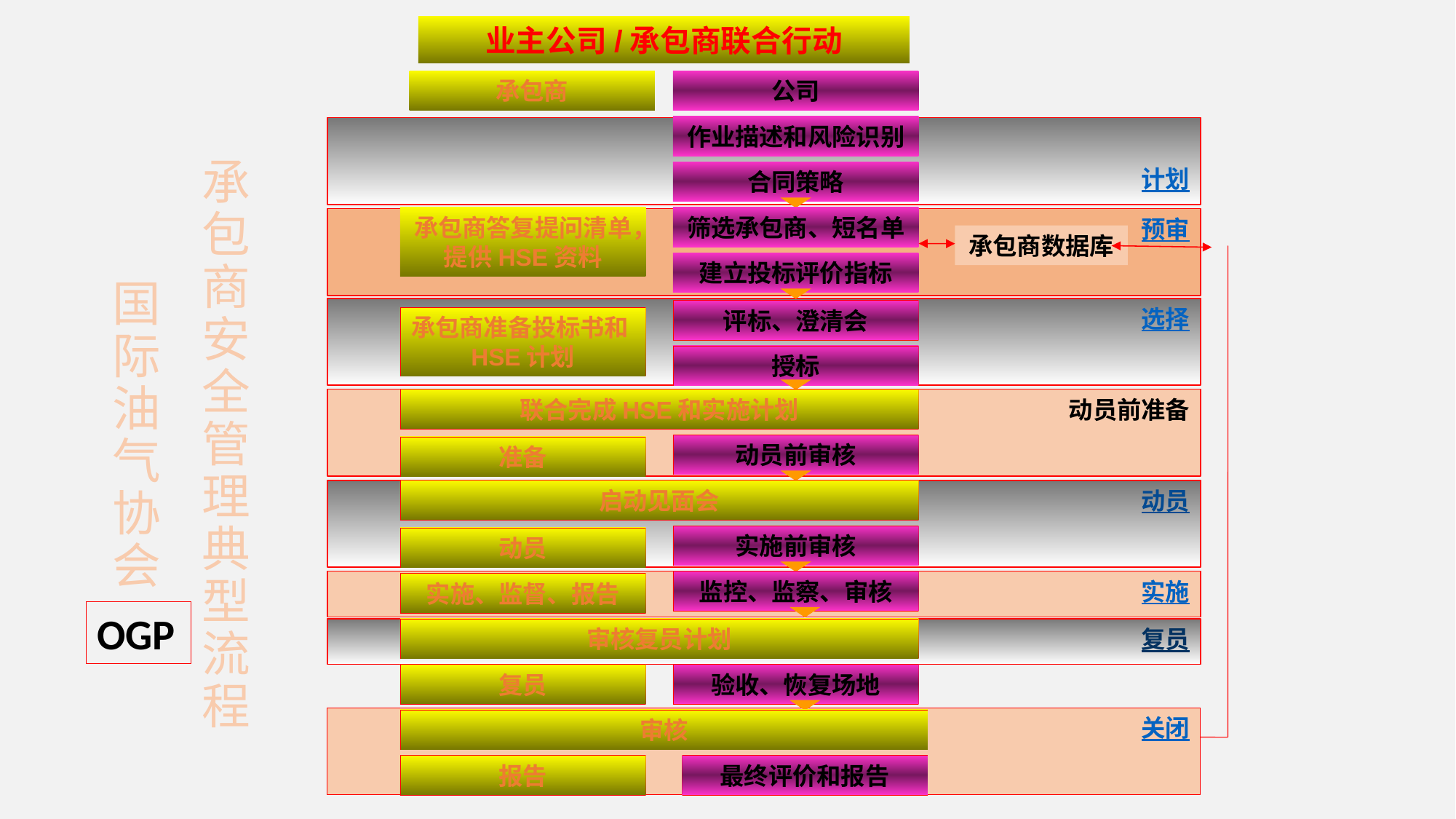

业主公司/承包商联合行动
承包商
公司
国际油气协会
作业描述和风险识别

计划
# 承包商安全管理典型 流程
合同策略

承包商答复提问清单，提供HSE资料
筛选承包商、短名单
预审

承包商数据库

建立投标评价指标

选择

评标、澄清会
承包商准备投标书和HSE计划
授标

动员前准备

联合完成HSE和实施计划
动员前审核
准备

动员

启动见面会
实施前审核
动员

实施
监控、监察、审核
实施、监督、报告
OGP

复员
审核复员计划
复员
验收、恢复场地

关闭

审核

报告
最终评价和报告